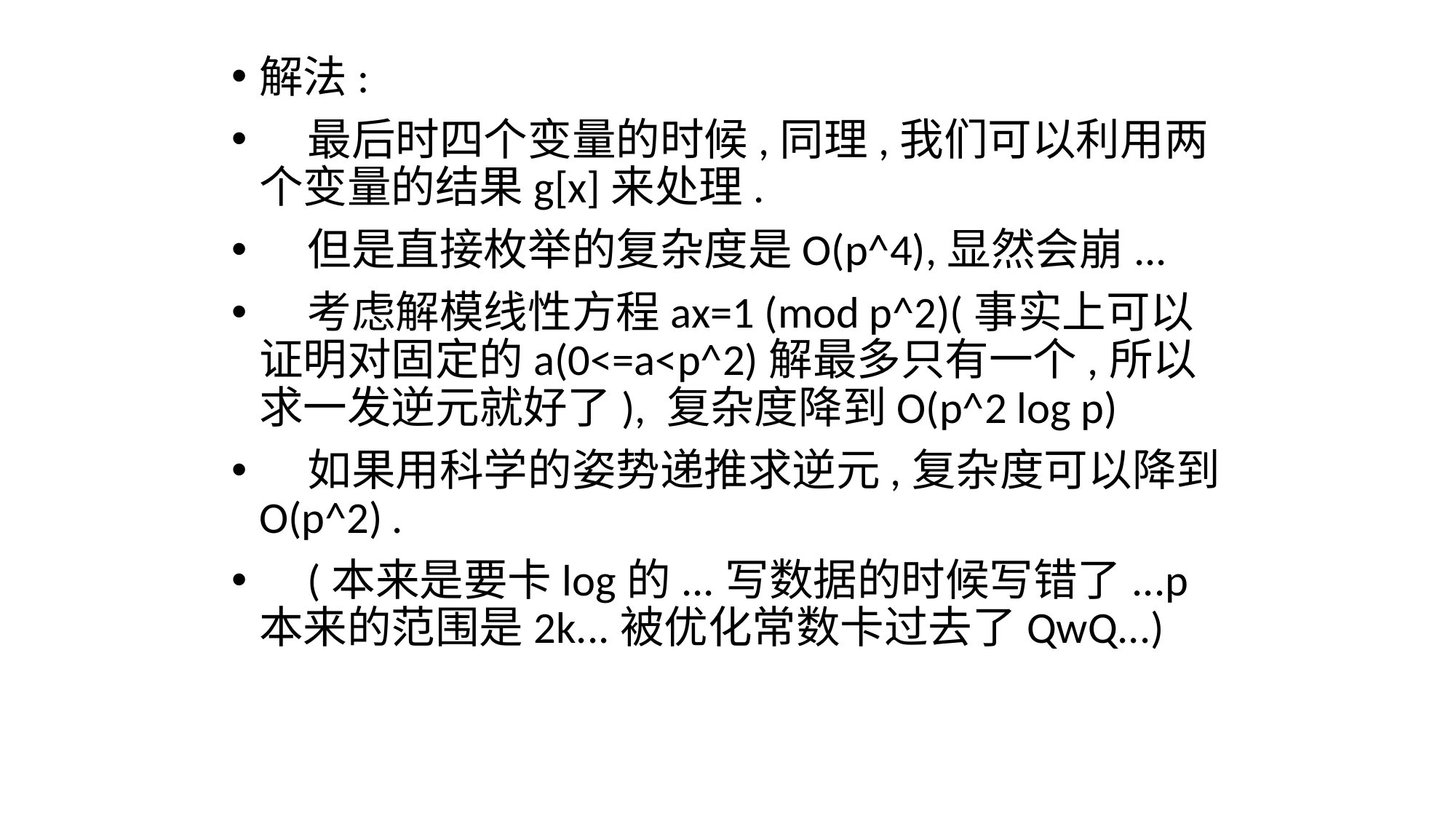

# 解法:
	最后时四个变量的时候,同理,我们可以利用两个变量的结果g[x]来处理.
	但是直接枚举的复杂度是O(p^4),显然会崩...
	考虑解模线性方程ax=1 (mod p^2)(事实上可以证明对固定的a(0<=a<p^2)解最多只有一个,所以求一发逆元就好了), 复杂度降到O(p^2 log p)
	如果用科学的姿势递推求逆元,复杂度可以降到O(p^2) .
	(本来是要卡log的...写数据的时候写错了...p本来的范围是2k...被优化常数卡过去了QwQ...)